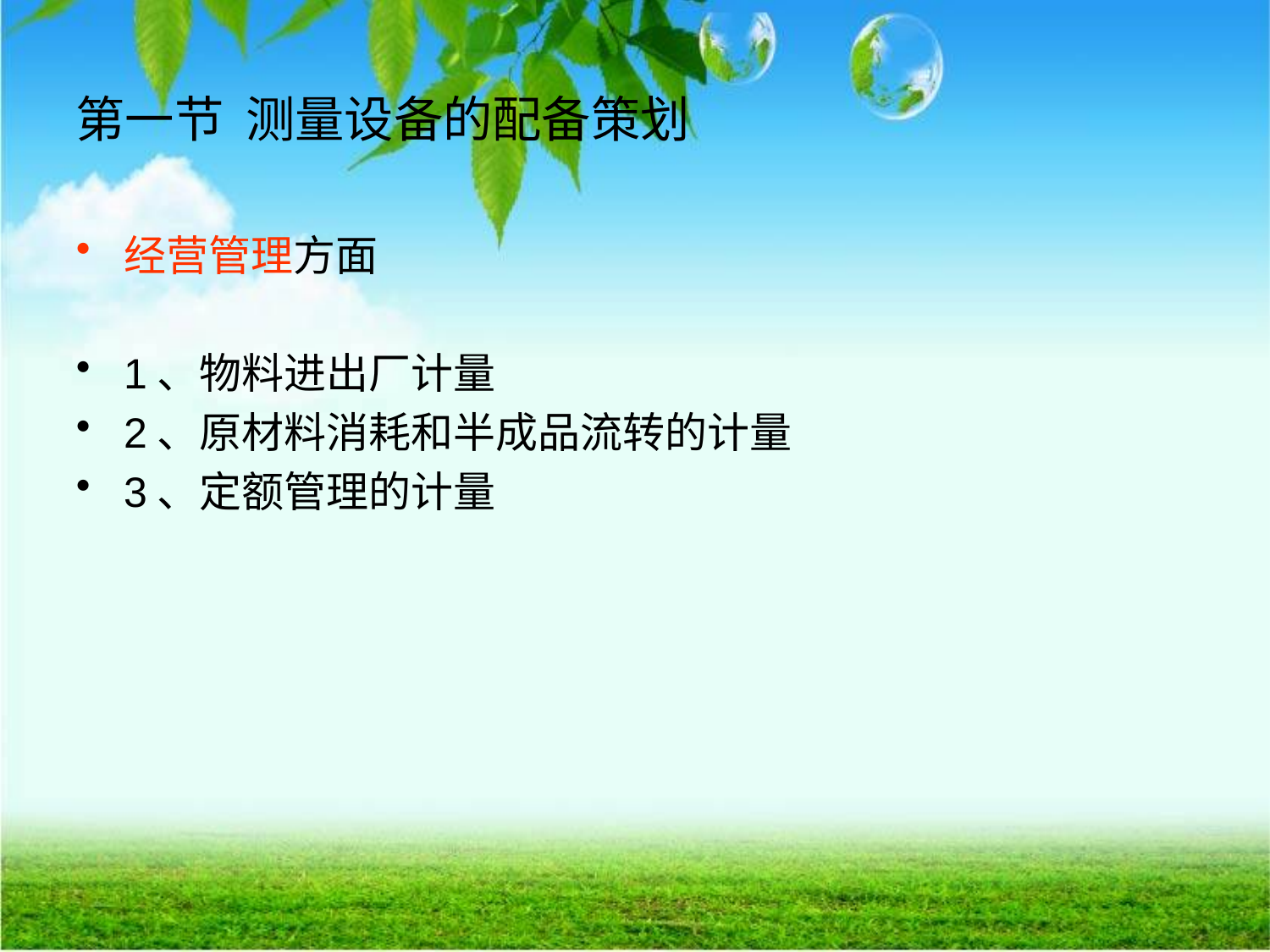

# 第一节  测量设备的配备策划
经营管理方面

1、物料进出厂计量
2、原材料消耗和半成品流转的计量
3、定额管理的计量